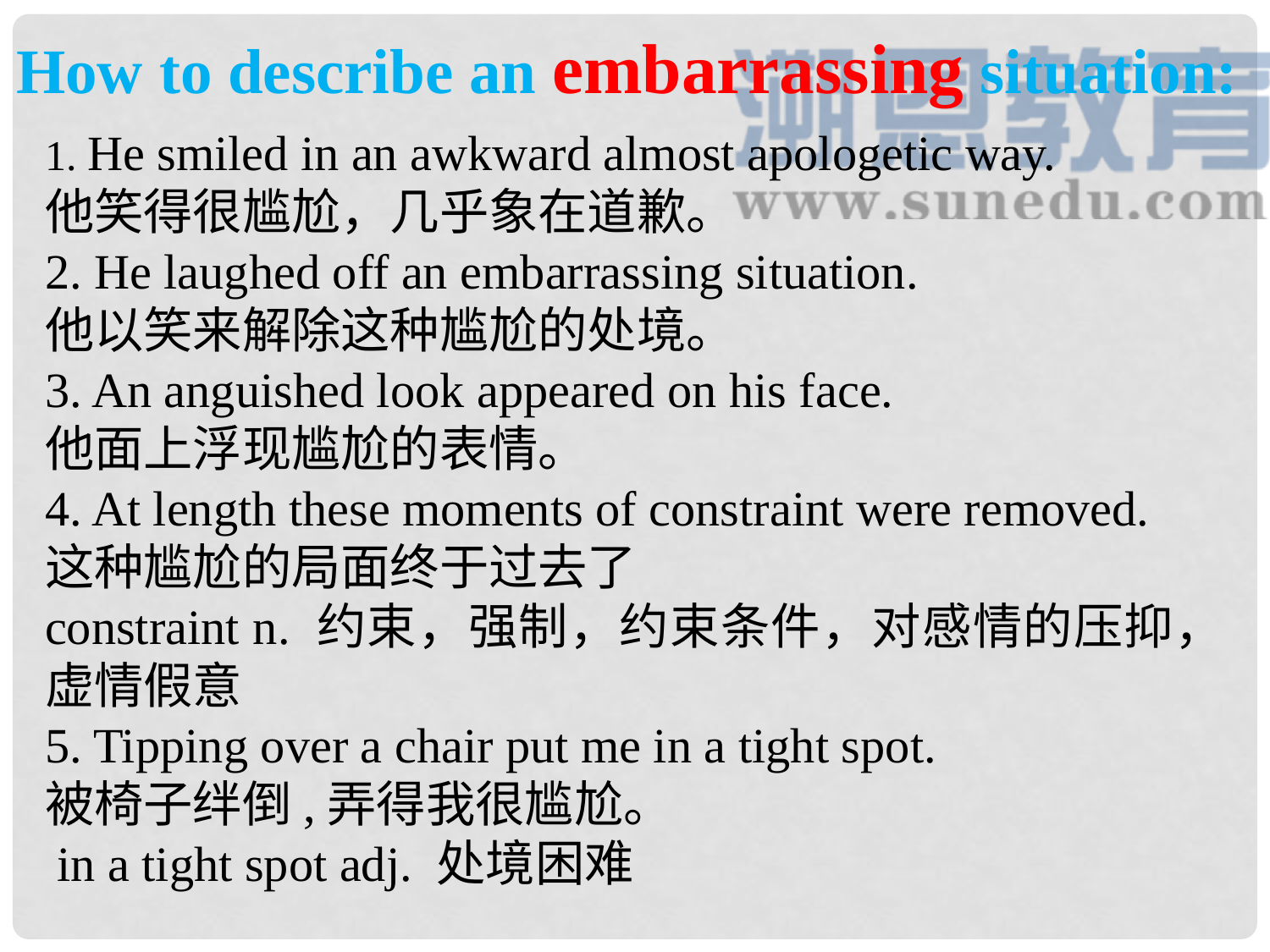

How to describe an embarrassing situation:
1. He smiled in an awkward almost apologetic way.
他笑得很尴尬，几乎象在道歉。
2. He laughed off an embarrassing situation.
他以笑来解除这种尴尬的处境。
3. An anguished look appeared on his face.
他面上浮现尴尬的表情。
4. At length these moments of constraint were removed.
这种尴尬的局面终于过去了
constraint n. 约束，强制，约束条件，对感情的压抑，虚情假意
5. Tipping over a chair put me in a tight spot.
被椅子绊倒,弄得我很尴尬。
 in a tight spot adj. 处境困难